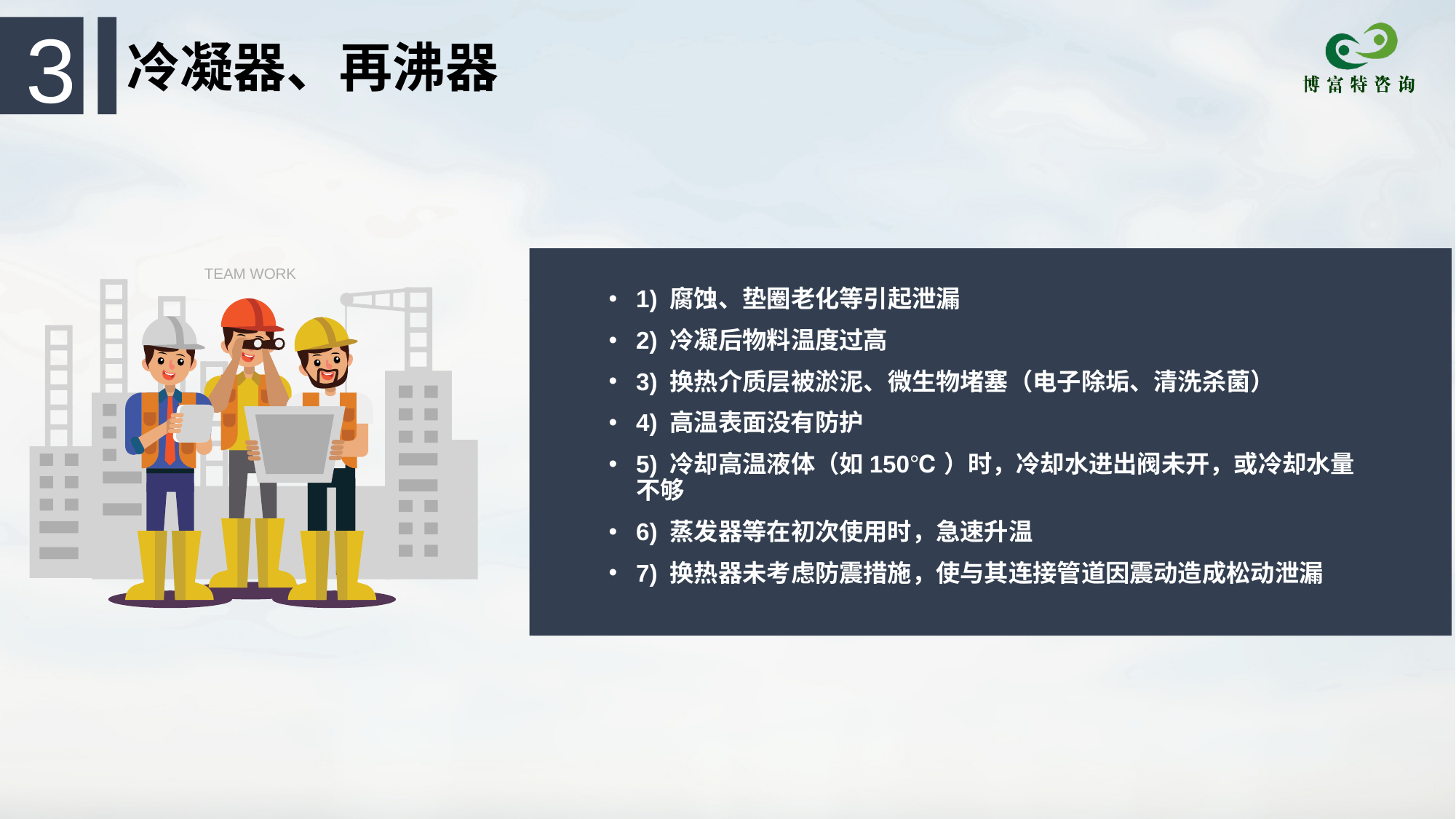

3

冷凝器、再沸器

TEAM WORK

1) 腐蚀、垫圈老化等引起泄漏
2) 冷凝后物料温度过高
3) 换热介质层被淤泥、微生物堵塞（电子除垢、清洗杀菌）
4) 高温表面没有防护
5) 冷却高温液体（如150℃）时，冷却水进出阀未开，或冷却水量不够
6) 蒸发器等在初次使用时，急速升温
7) 换热器未考虑防震措施，使与其连接管道因震动造成松动泄漏